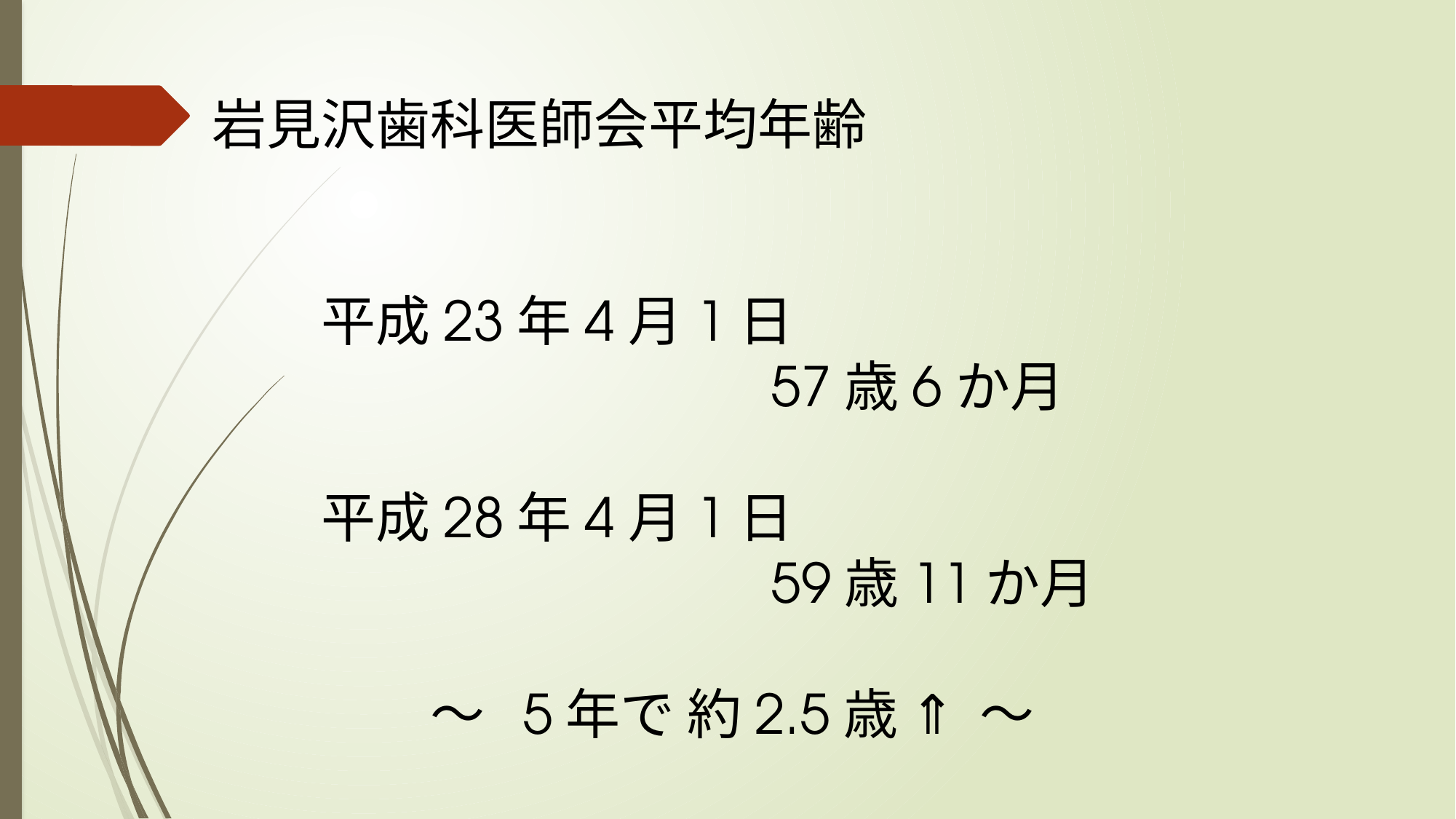

岩見沢歯科医師会平均年齢

　　平成23年4月1日
　　　　　　　　　　57歳6か月

　　平成28年4月1日
　　　　　　　　　　59歳11か月

　　　　～  5年で 約2.5歳 ⇑  ～